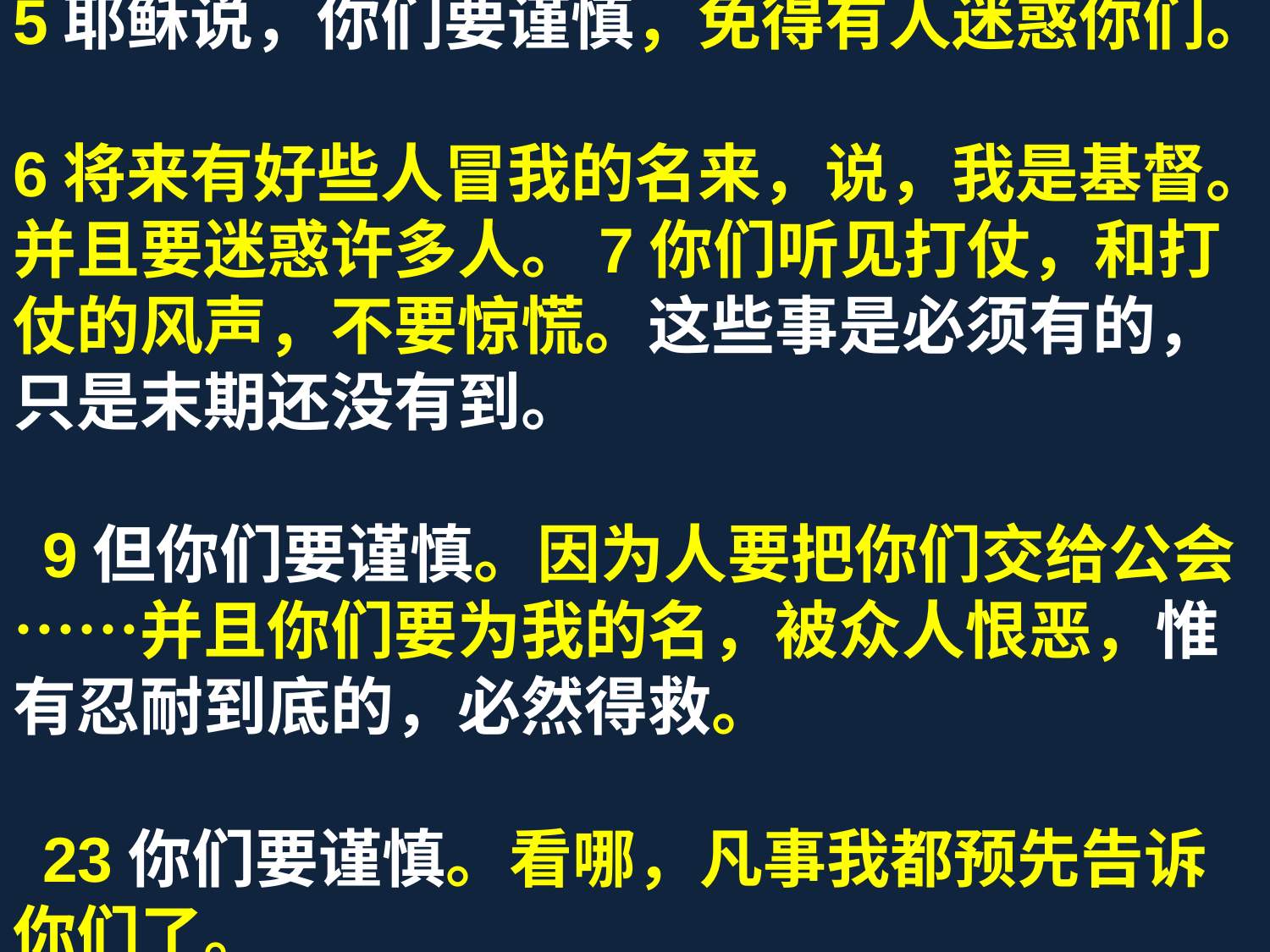

5耶稣说，你们要谨慎，免得有人迷惑你们。
6将来有好些人冒我的名来，说，我是基督。并且要迷惑许多人。7你们听见打仗，和打仗的风声，不要惊慌。这些事是必须有的，只是末期还没有到。
 9但你们要谨慎。因为人要把你们交给公会……并且你们要为我的名，被众人恨恶，惟有忍耐到底的，必然得救。
 23你们要谨慎。看哪，凡事我都预先告诉你们了。